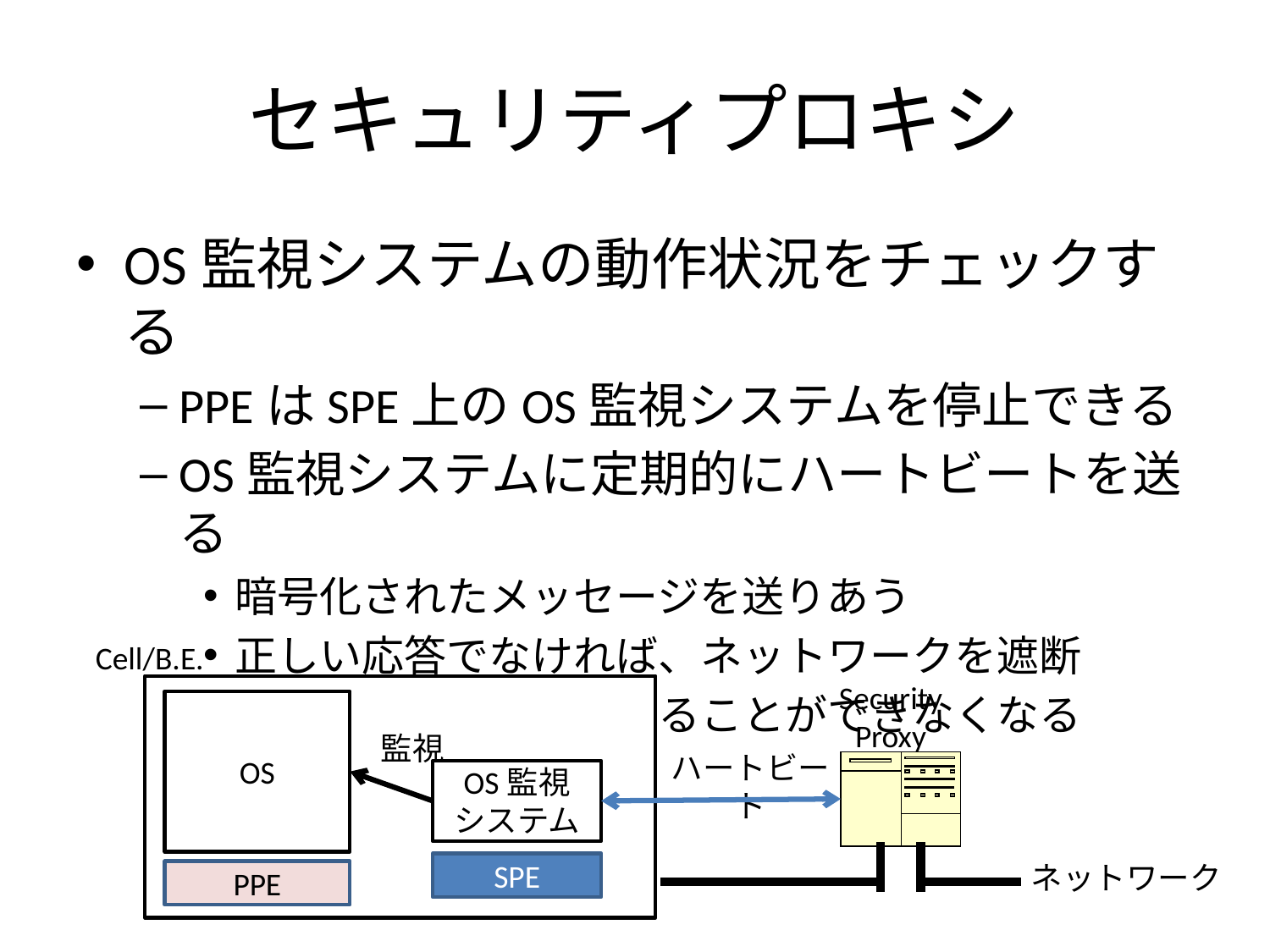

# セキュリティプロキシ
OS監視システムの動作状況をチェックする
PPEはSPE上のOS監視システムを停止できる
OS監視システムに定期的にハートビートを送る
暗号化されたメッセージを送りあう
正しい応答でなければ、ネットワークを遮断
攻撃者は攻撃を継続することができなくなる
Cell/B.E.
Security
Proxy

OS
監視
ハートビート

OS監視
システム
ネットワーク
SPE
PPE